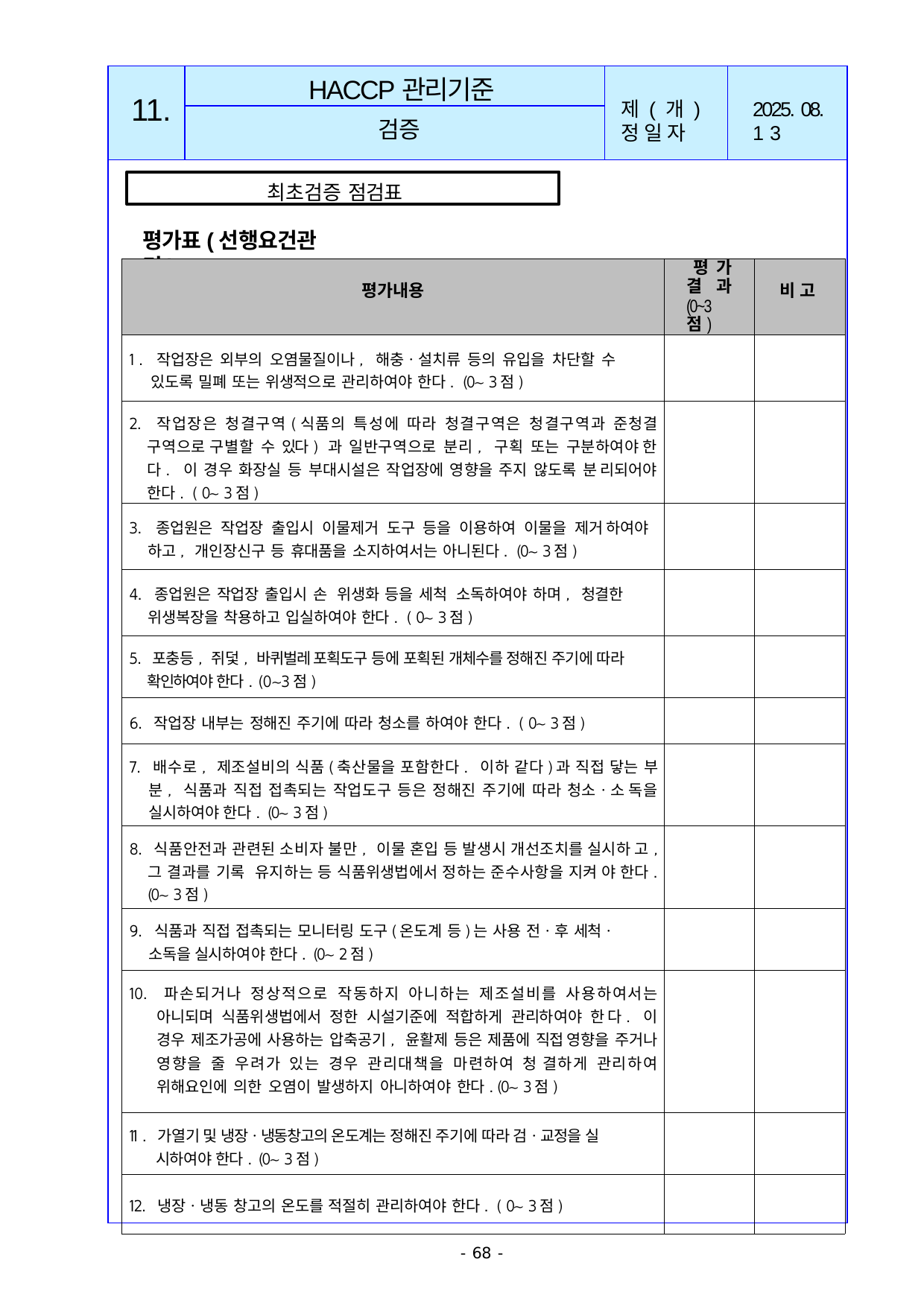

|  |  |  |  |
| --- | --- | --- | --- |
|  |  |  |  |
|  |  |  |  |
HACCP관리기준
11.
제 ( 개 ) 정 일 자
2025. 08. 1 3
검증
최초검증 점검표
평가표(선행요건관리)
| 평가내용 | 평가 결과 (0~3점) | 비 고 |
| --- | --- | --- |
| 1 . 작업장은 외부의 오염물질이나, 해충ㆍ설치류 등의 유입을 차단할 수 있도록 밀폐 또는 위생적으로 관리하여야 한다. (0~ 3점) |  |  |
| 2. 작업장은 청결구역(식품의 특성에 따라 청결구역은 청결구역과 준청결 구역으로 구별할 수 있다) 과 일반구역으로 분리, 구획 또는 구분하여야 한다. 이 경우 화장실 등 부대시설은 작업장에 영향을 주지 않도록 분 리되어야 한다. ( 0~ 3점) |  |  |
| 3. 종업원은 작업장 출입시 이물제거 도구 등을 이용하여 이물을 제거 하여야 하고, 개인장신구 등 휴대품을 소지하여서는 아니된다. (0~ 3점) |  |  |
| 4. 종업원은 작업장 출입시 손· 위생화 등을 세척· 소독하여야 하며, 청결한 위생복장을 착용하고 입실하여야 한다. ( 0~ 3점) |  |  |
| 5. 포충등, 쥐덫, 바퀴벌레 포획도구 등에 포획된 개체수를 정해진 주기에 따라 확인하여야 한다. (0~3점) |  |  |
| 6. 작업장 내부는 정해진 주기에 따라 청소를 하여야 한다. ( 0~ 3점) |  |  |
| 7. 배수로, 제조설비의 식품(축산물을 포함한다. 이하 같다)과 직접 닿는 부 분, 식품과 직접 접촉되는 작업도구 등은 정해진 주기에 따라 청소ㆍ소 독을 실시하여야 한다. (0~ 3점) |  |  |
| 8. 식품안전과 관련된 소비자 불만, 이물 혼입 등 발생시 개선조치를 실시하 고, 그 결과를 기록· 유지하는 등 식품위생법에서 정하는 준수사항을 지켜 야 한다. (0~ 3점) |  |  |
| 9. 식품과 직접 접촉되는 모니터링 도구(온도계 등)는 사용 전ㆍ후 세척ㆍ 소독을 실시하여야 한다. (0~ 2점) |  |  |
| 10. 파손되거나 정상적으로 작동하지 아니하는 제조설비를 사용하여서는 아니되며 식품위생법에서 정한 시설기준에 적합하게 관리하여야 한 다. 이 경우 제조가공에 사용하는 압축공기, 윤활제 등은 제품에 직접 영향을 주거나 영향을 줄 우려가 있는 경우 관리대책을 마련하여 청 결하게 관리하여 위해요인에 의한 오염이 발생하지 아니하여야 한다. (0~ 3점) |  |  |
| 11 . 가열기 및 냉장ㆍ냉동창고의 온도계는 정해진 주기에 따라 검ㆍ교정을 실 시하여야 한다. (0~ 3점) |  |  |
| 12. 냉장ㆍ냉동 창고의 온도를 적절히 관리하여야 한다. ( 0~ 3점) |  |  |
- 68 -